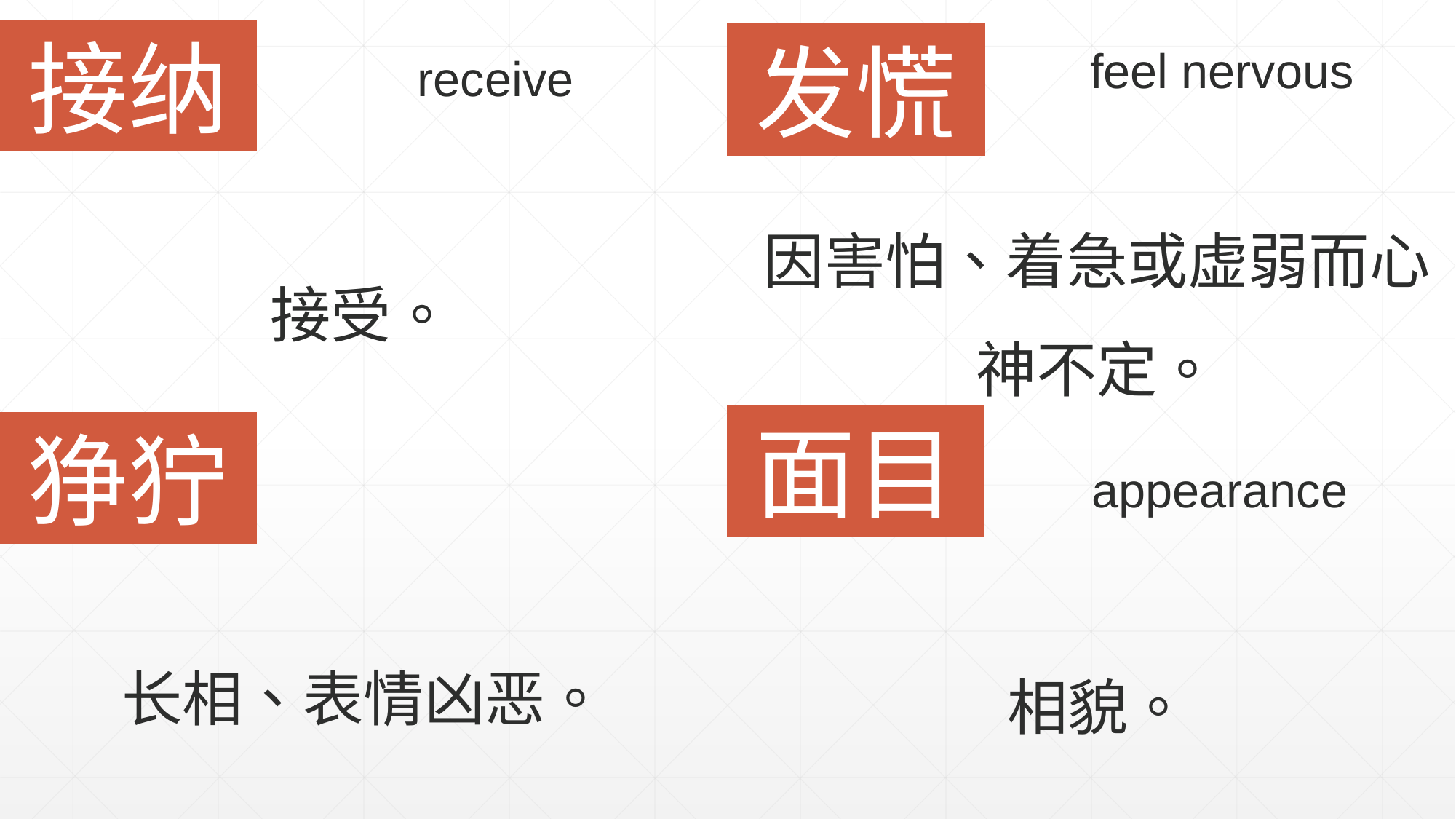

接纳
发慌
feel nervous
receive
因害怕、着急或虚弱而心神不定。
接受。
面目
狰狞
appearance
长相、表情凶恶。
相貌。